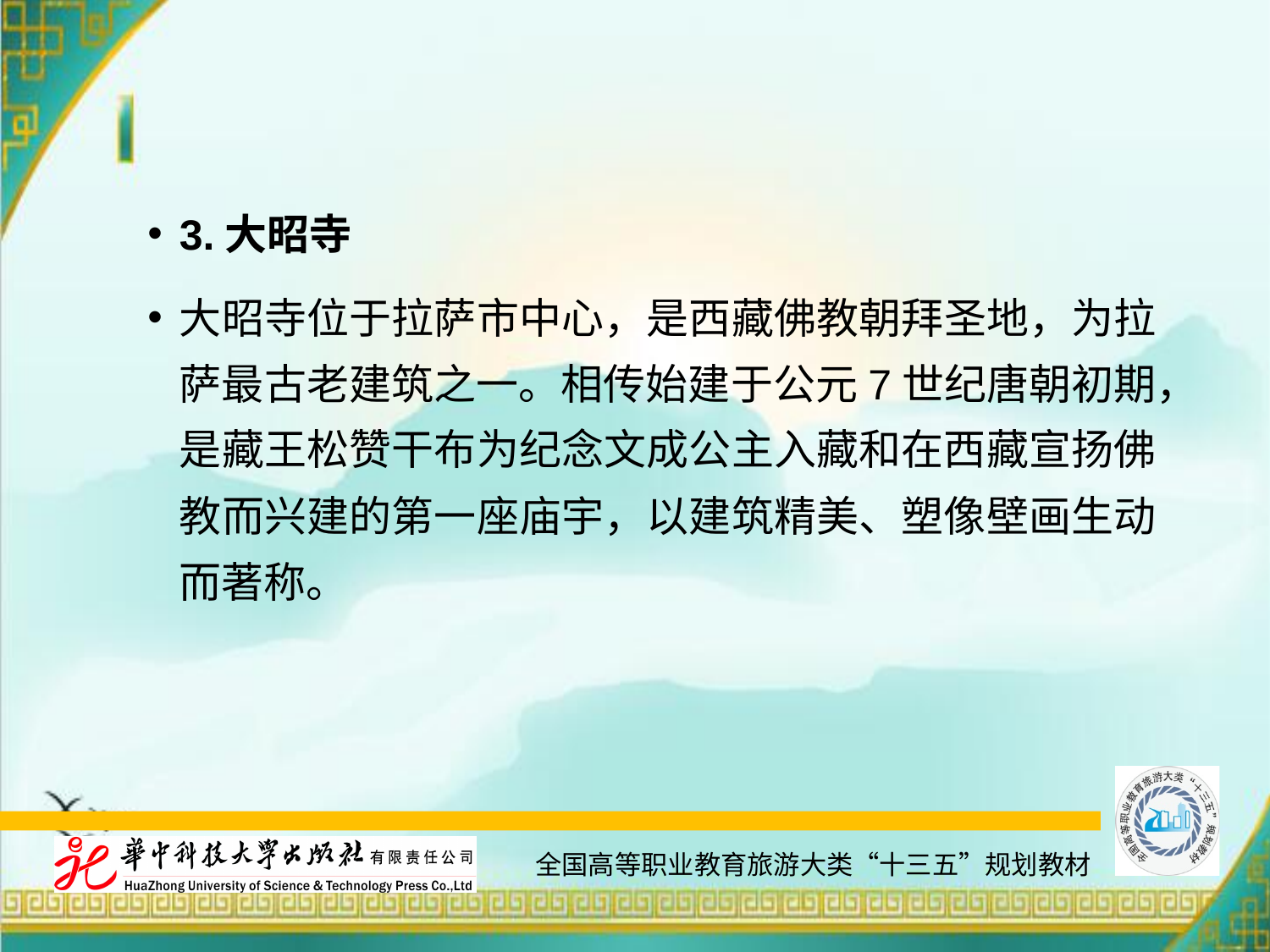

#
3.大昭寺
大昭寺位于拉萨市中心，是西藏佛教朝拜圣地，为拉萨最古老建筑之一。相传始建于公元7世纪唐朝初期，是藏王松赞干布为纪念文成公主入藏和在西藏宣扬佛教而兴建的第一座庙宇，以建筑精美、塑像壁画生动而著称。